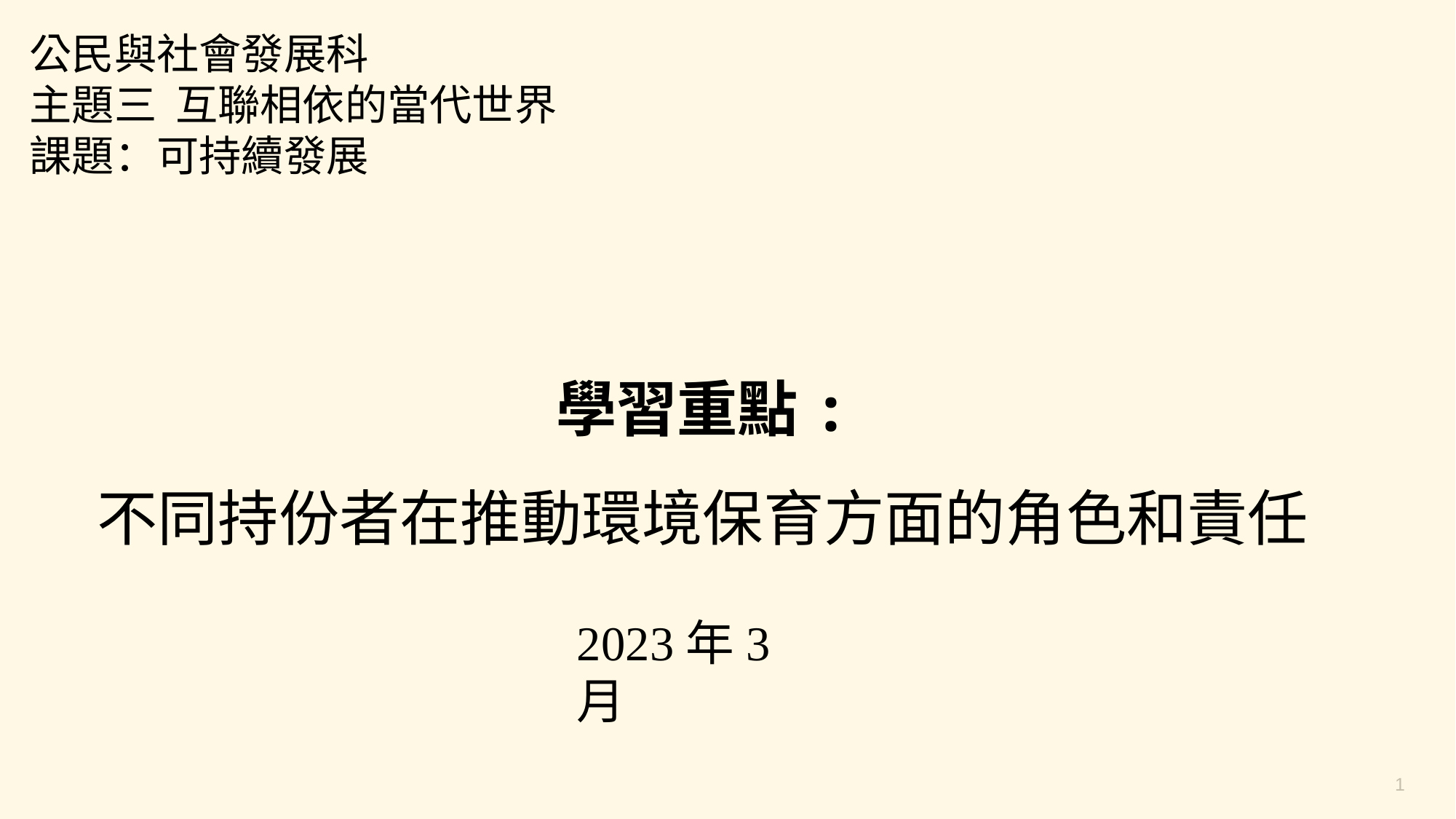

公民與社會發展科
主題三  互聯相依的當代世界
課題：可持續發展
學習重點:
不同持份者在推動環境保育方面的角色和責任
2023年3月